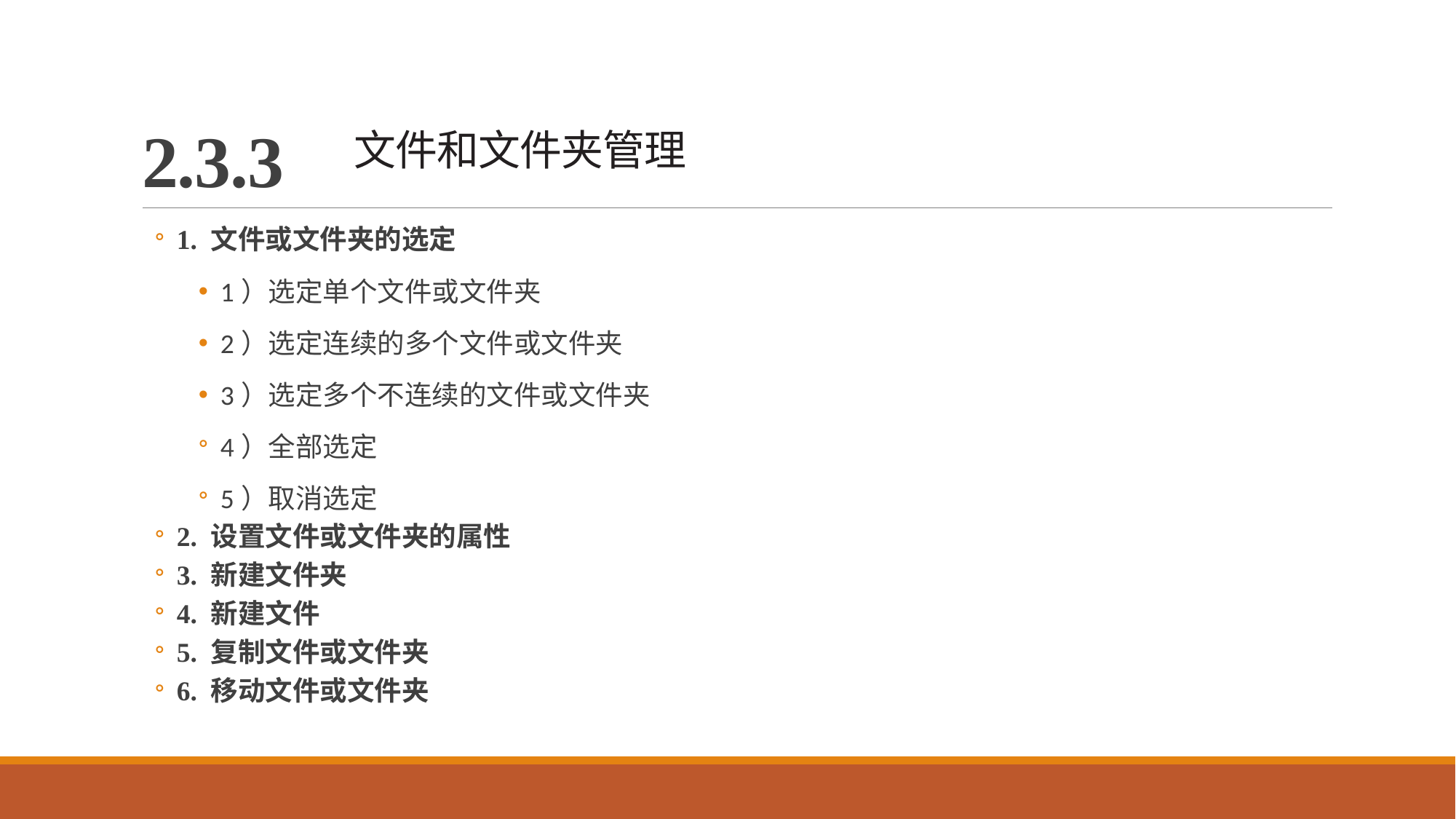

# 2.3.3   文件和文件夹管理
1. 文件或文件夹的选定
1）选定单个文件或文件夹
2）选定连续的多个文件或文件夹
3）选定多个不连续的文件或文件夹
4）全部选定
5）取消选定
2. 设置文件或文件夹的属性
3. 新建文件夹
4. 新建文件
5. 复制文件或文件夹
6. 移动文件或文件夹